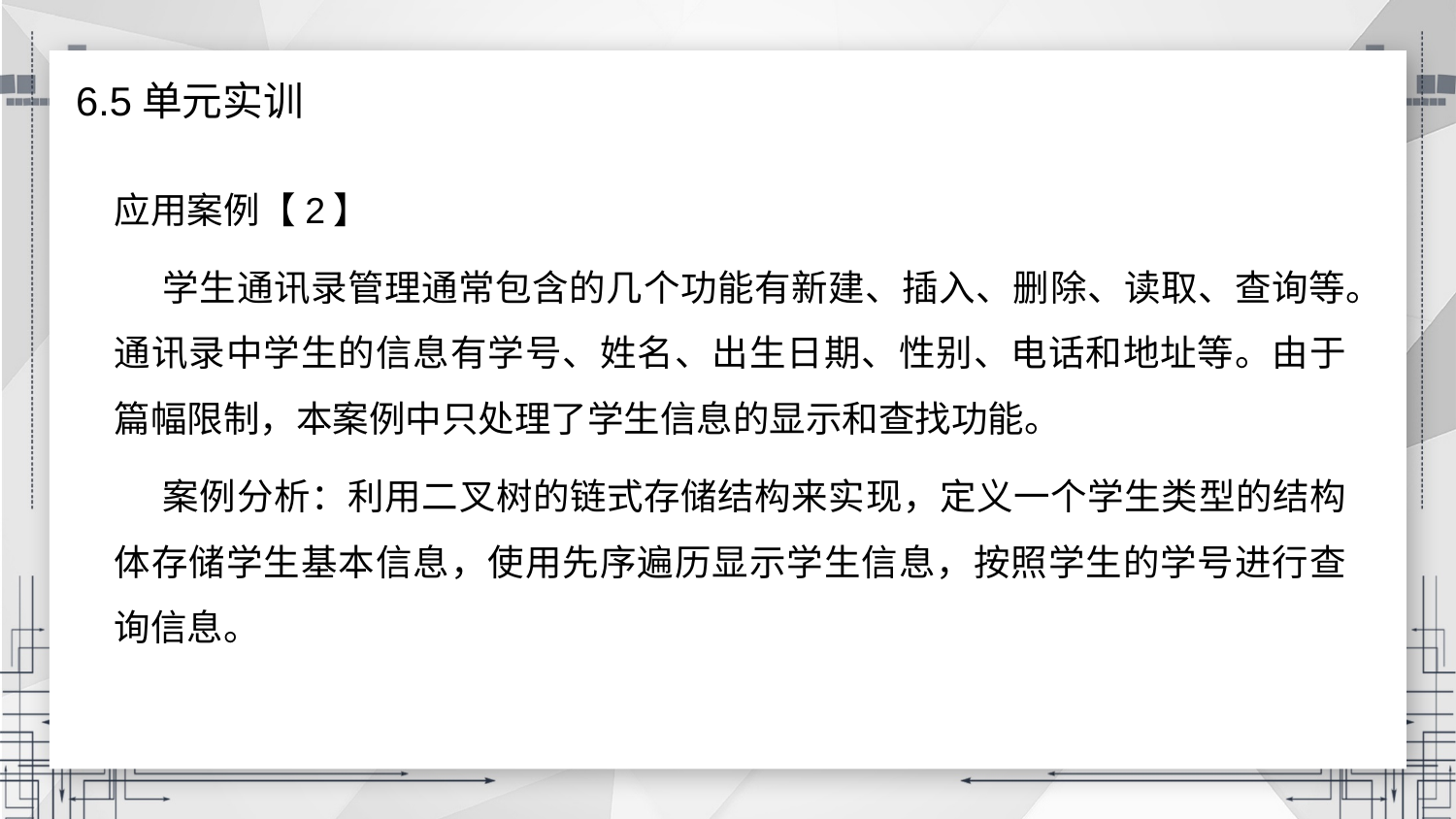

6.5单元实训
应用案例【2】
学生通讯录管理通常包含的几个功能有新建、插入、删除、读取、查询等。通讯录中学生的信息有学号、姓名、出生日期、性别、电话和地址等。由于篇幅限制，本案例中只处理了学生信息的显示和查找功能。
案例分析：利用二叉树的链式存储结构来实现，定义一个学生类型的结构体存储学生基本信息，使用先序遍历显示学生信息，按照学生的学号进行查询信息。